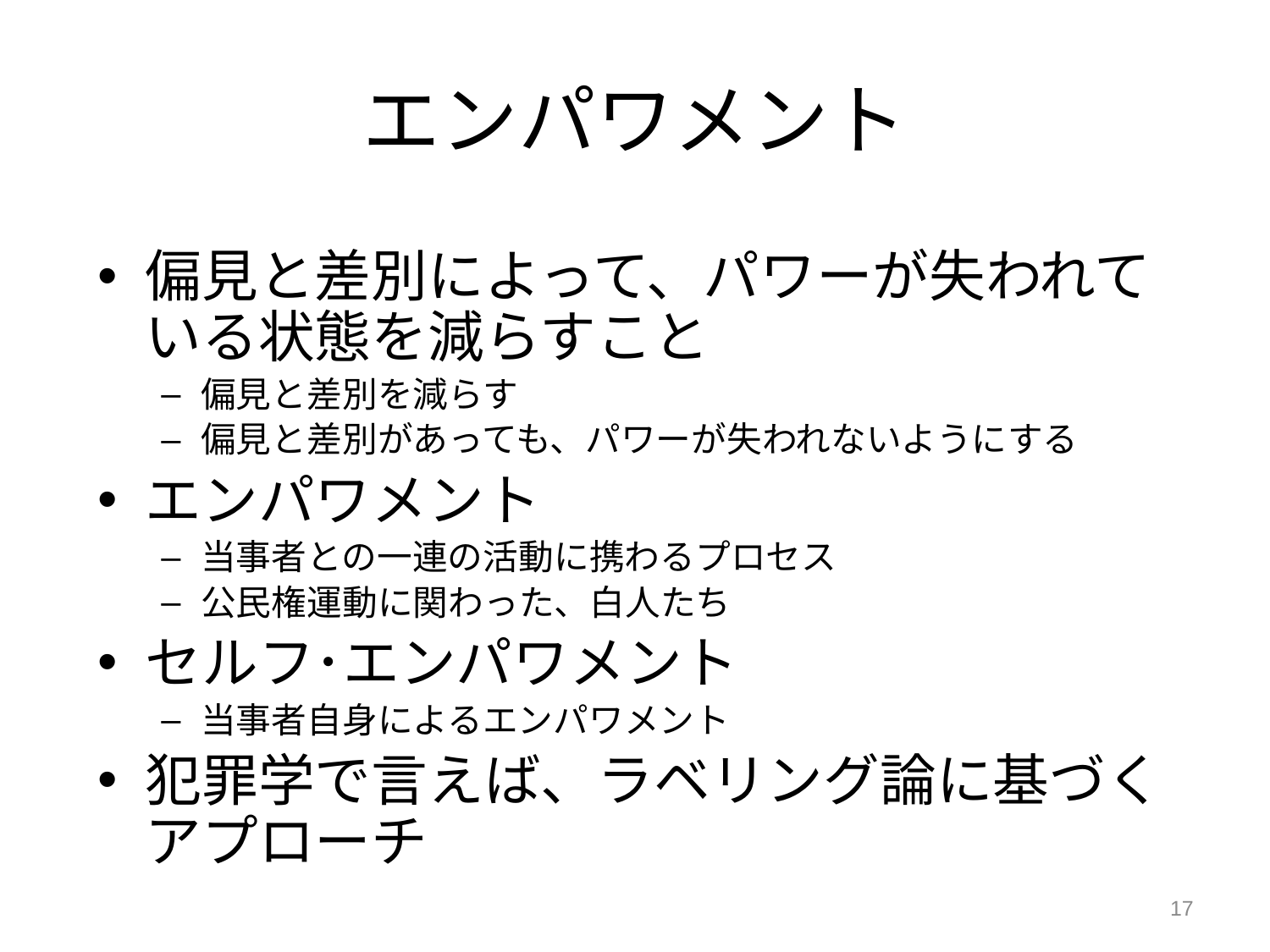

# エンパワメント
偏見と差別によって、パワーが失われている状態を減らすこと
偏見と差別を減らす
偏見と差別があっても、パワーが失われないようにする
エンパワメント
当事者との一連の活動に携わるプロセス
公民権運動に関わった、白人たち
セルフ･エンパワメント
当事者自身によるエンパワメント
犯罪学で言えば、ラベリング論に基づくアプローチ
17